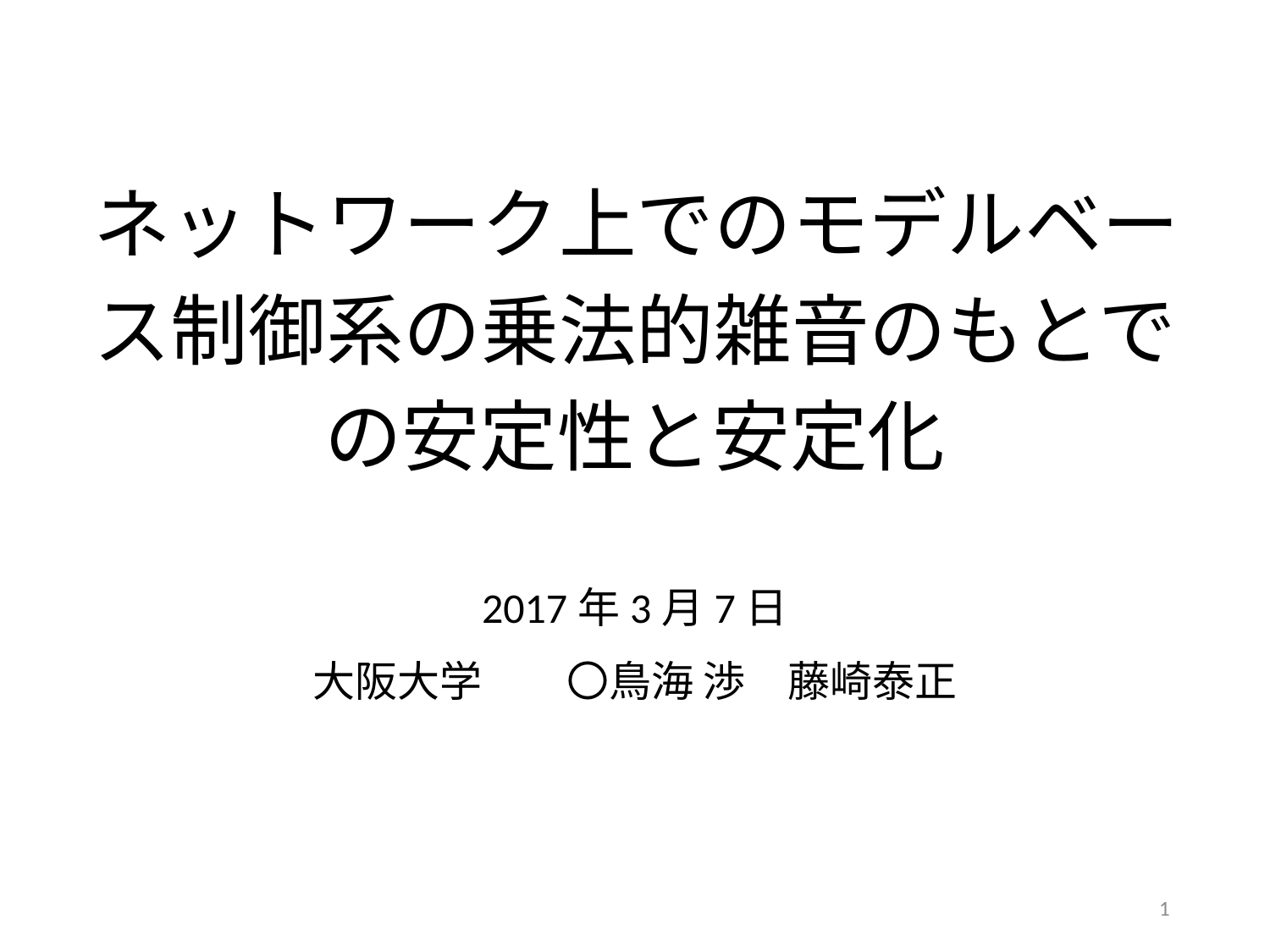

# ネットワーク上でのモデルベース制御系の乗法的雑音のもとでの安定性と安定化
2017年3月7日
大阪大学　　〇鳥海 渉　藤崎泰正
1